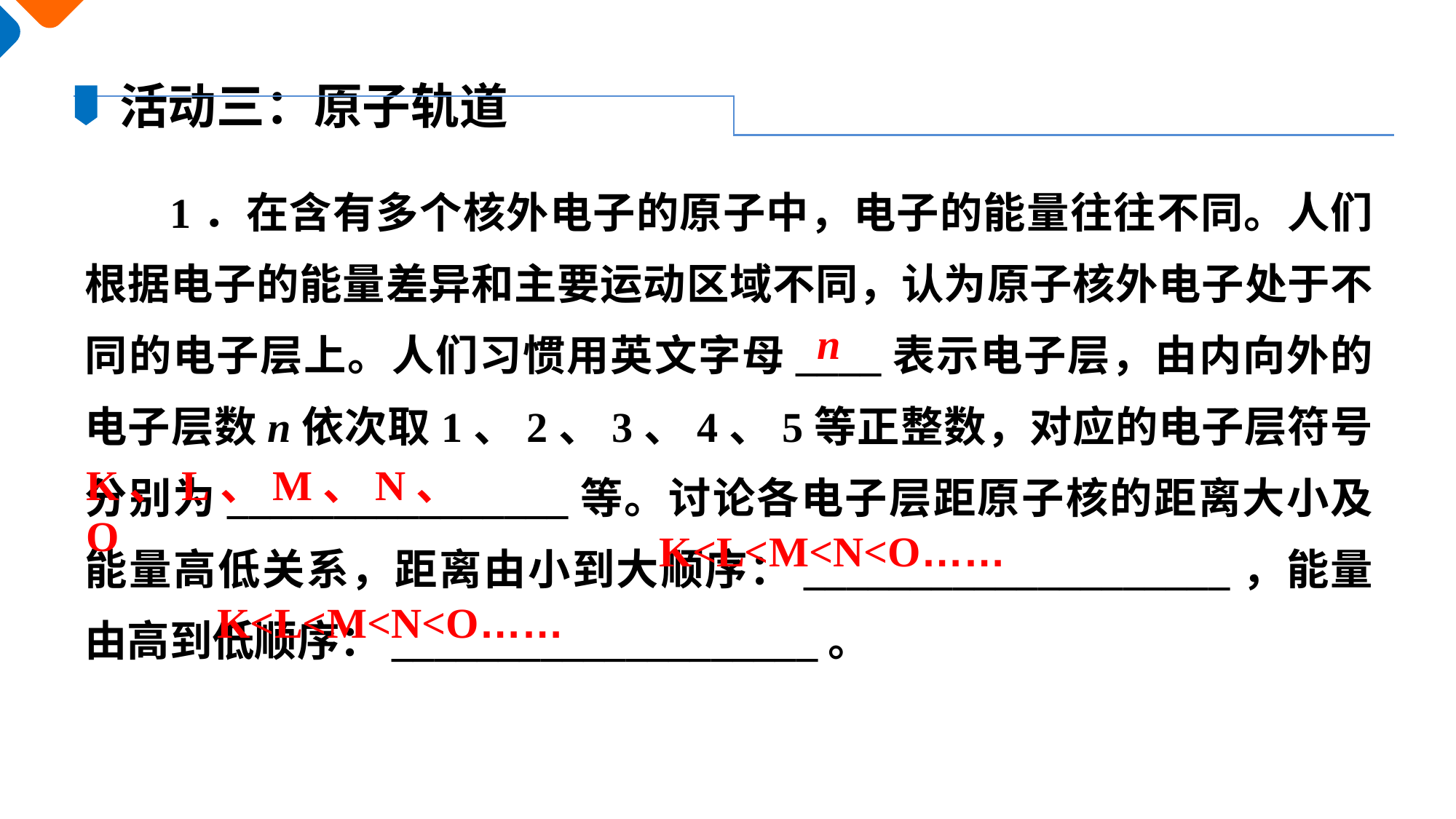

活动三：原子轨道

1．在含有多个核外电子的原子中，电子的能量往往不同。人们根据电子的能量差异和主要运动区域不同，认为原子核外电子处于不同的电子层上。人们习惯用英文字母____表示电子层，由内向外的电子层数n依次取1、2、3、4、5等正整数，对应的电子层符号分别为________________等。讨论各电子层距原子核的距离大小及能量高低关系，距离由小到大顺序：____________________，能量由高到低顺序：____________________。

n
K、L、M、N、O
K<L<M<N<O……
K<L<M<N<O……